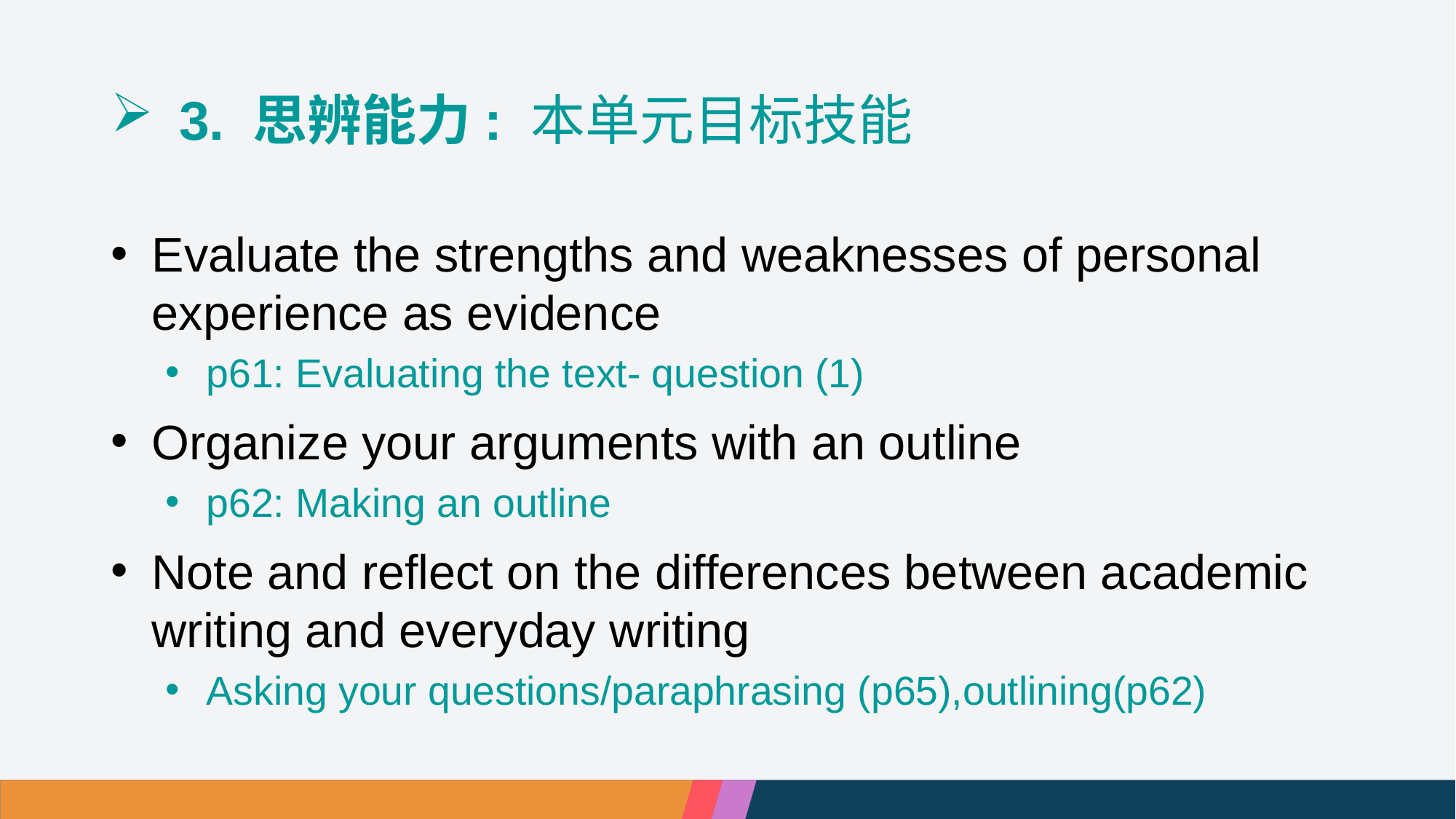

# 3. 思辨能力: 本单元目标技能
Evaluate the strengths and weaknesses of personal experience as evidence
p61: Evaluating the text- question (1)
Organize your arguments with an outline
p62: Making an outline
Note and reflect on the differences between academic writing and everyday writing
Asking your questions/paraphrasing (p65),outlining(p62)